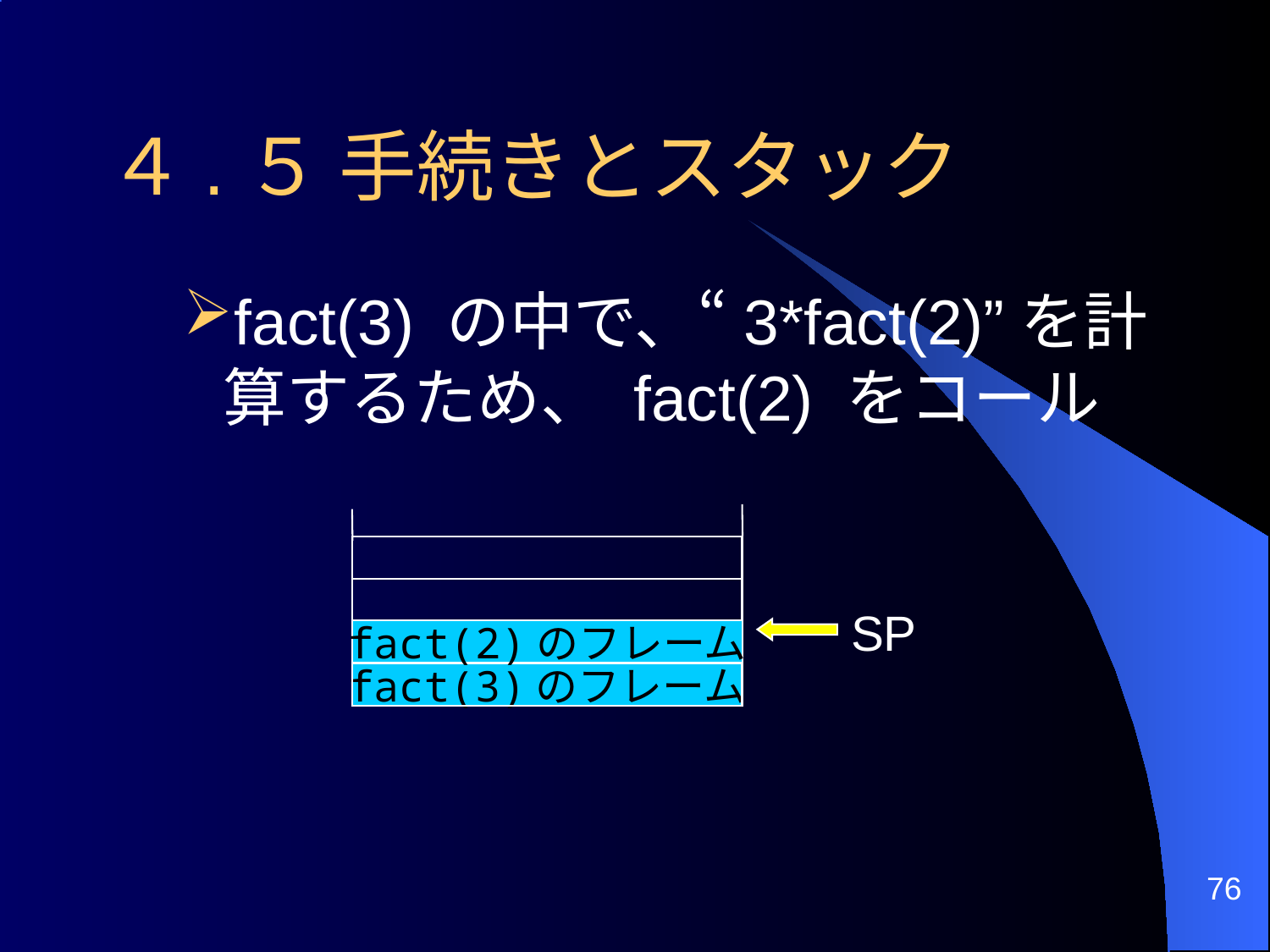

# ４.５ 手続きとスタック
fact(3) の中で、“3*fact(2)”を計算するため、 fact(2) をコール

  SP

fact(2)のフレーム

fact(3)のフレーム

76